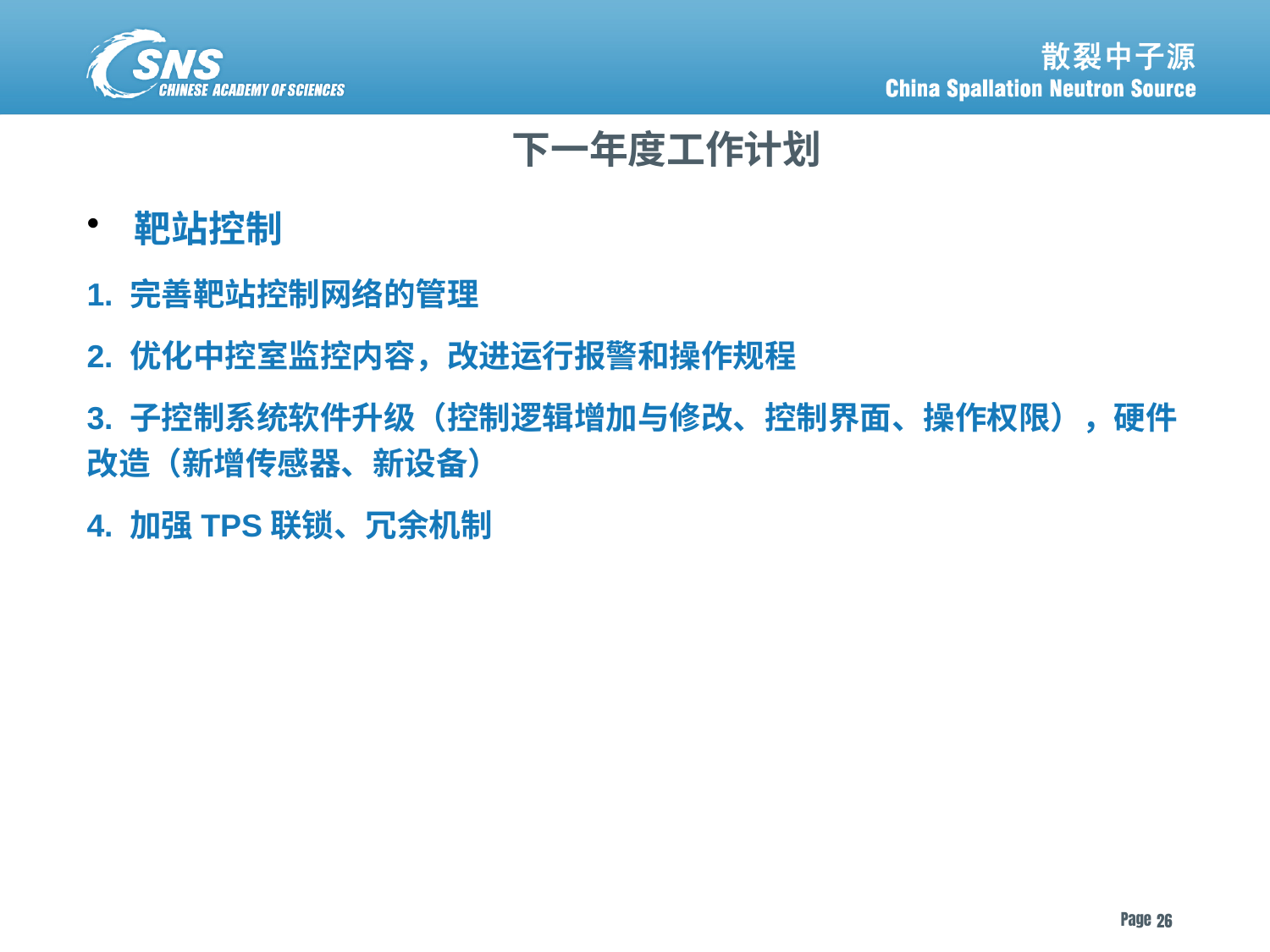

# 下一年度工作计划
靶站控制
1. 完善靶站控制网络的管理
2. 优化中控室监控内容，改进运行报警和操作规程
3. 子控制系统软件升级（控制逻辑增加与修改、控制界面、操作权限），硬件改造（新增传感器、新设备）
4. 加强TPS联锁、冗余机制

26